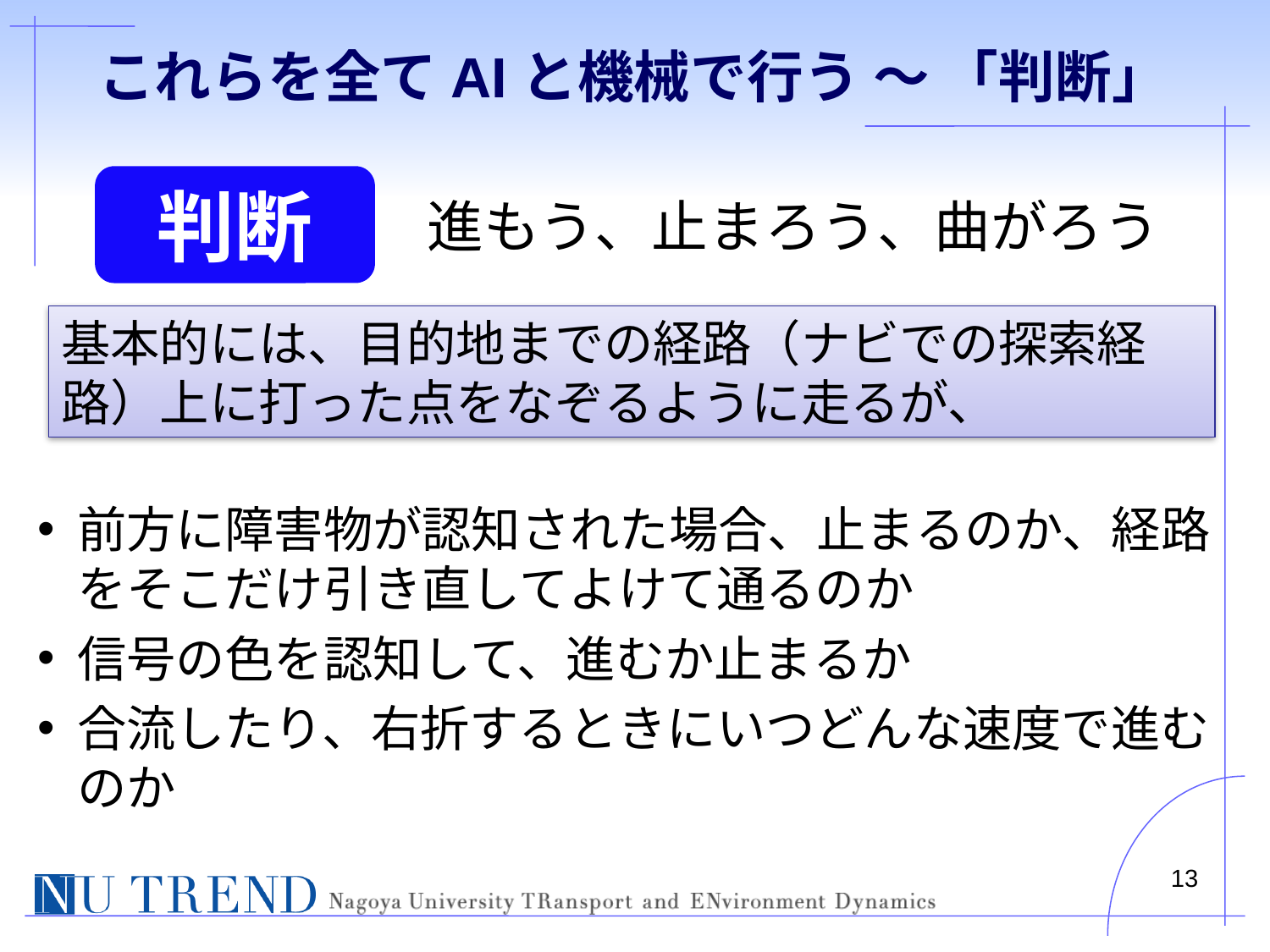

# これらを全てAIと機械で行う ～ 「判断」
判断
進もう、止まろう、曲がろう
基本的には、目的地までの経路（ナビでの探索経路）上に打った点をなぞるように走るが、
前方に障害物が認知された場合、止まるのか、経路をそこだけ引き直してよけて通るのか
信号の色を認知して、進むか止まるか
合流したり、右折するときにいつどんな速度で進むのか
13